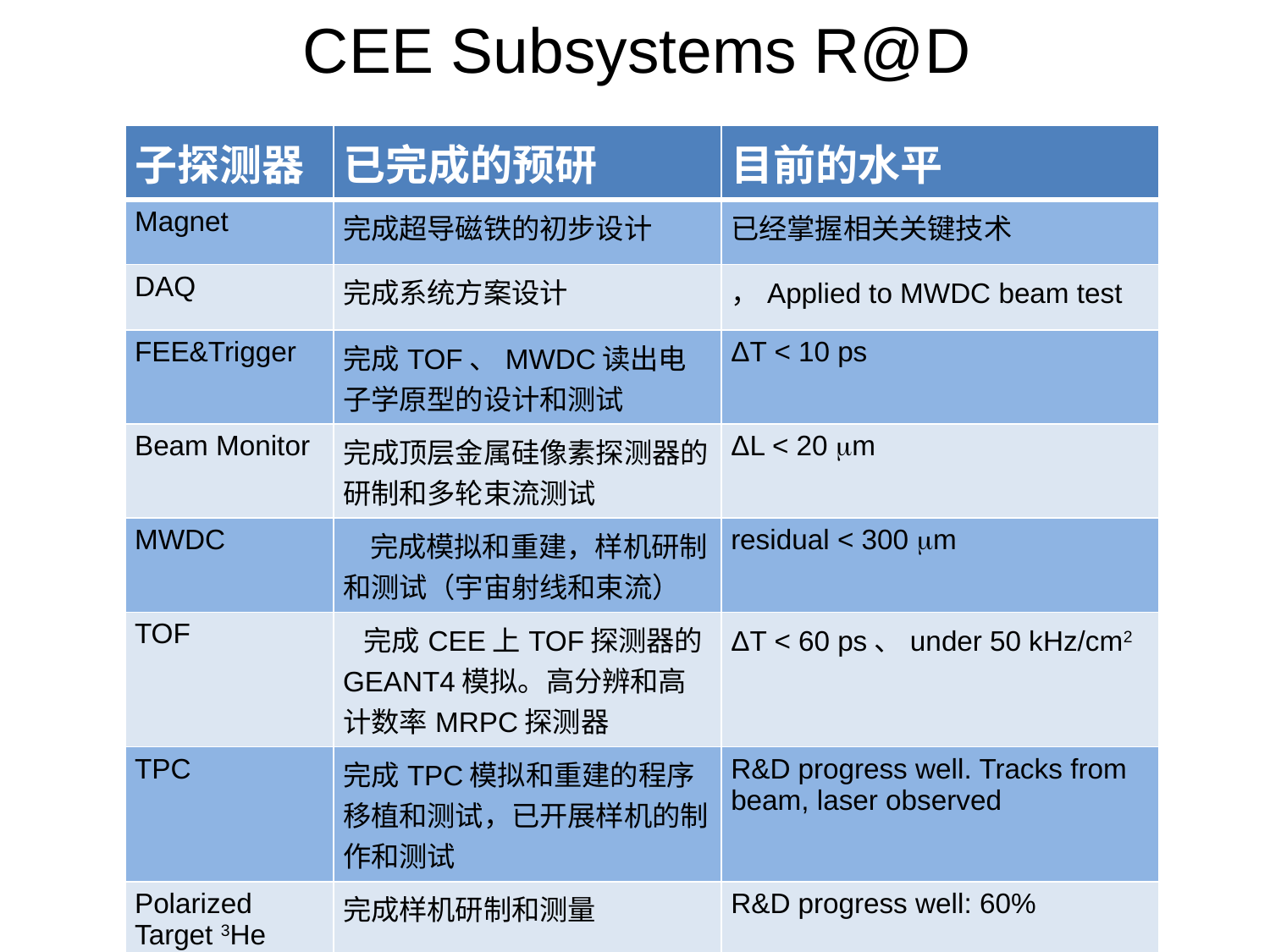

CEE Subsystems R@D
| 子探测器 | 已完成的预研 | 目前的水平 |
| --- | --- | --- |
| Magnet | 完成超导磁铁的初步设计 | 已经掌握相关关键技术 |
| DAQ | 完成系统方案设计 | ，Applied to MWDC beam test |
| FEE&Trigger | 完成TOF、MWDC读出电子学原型的设计和测试 | ΔT < 10 ps |
| Beam Monitor | 完成顶层金属硅像素探测器的研制和多轮束流测试 | ΔL < 20 μm |
| MWDC | 完成模拟和重建，样机研制和测试（宇宙射线和束流） | residual < 300 μm |
| TOF | 完成CEE上TOF探测器的GEANT4模拟。高分辨和高计数率MRPC探测器 | ΔT < 60 ps、under 50 kHz/cm2 |
| TPC | 完成TPC模拟和重建的程序移植和测试，已开展样机的制作和测试 | R&D progress well. Tracks from beam, laser observed |
| Polarized Target 3He | 完成样机研制和测量 | R&D progress well: 60% |